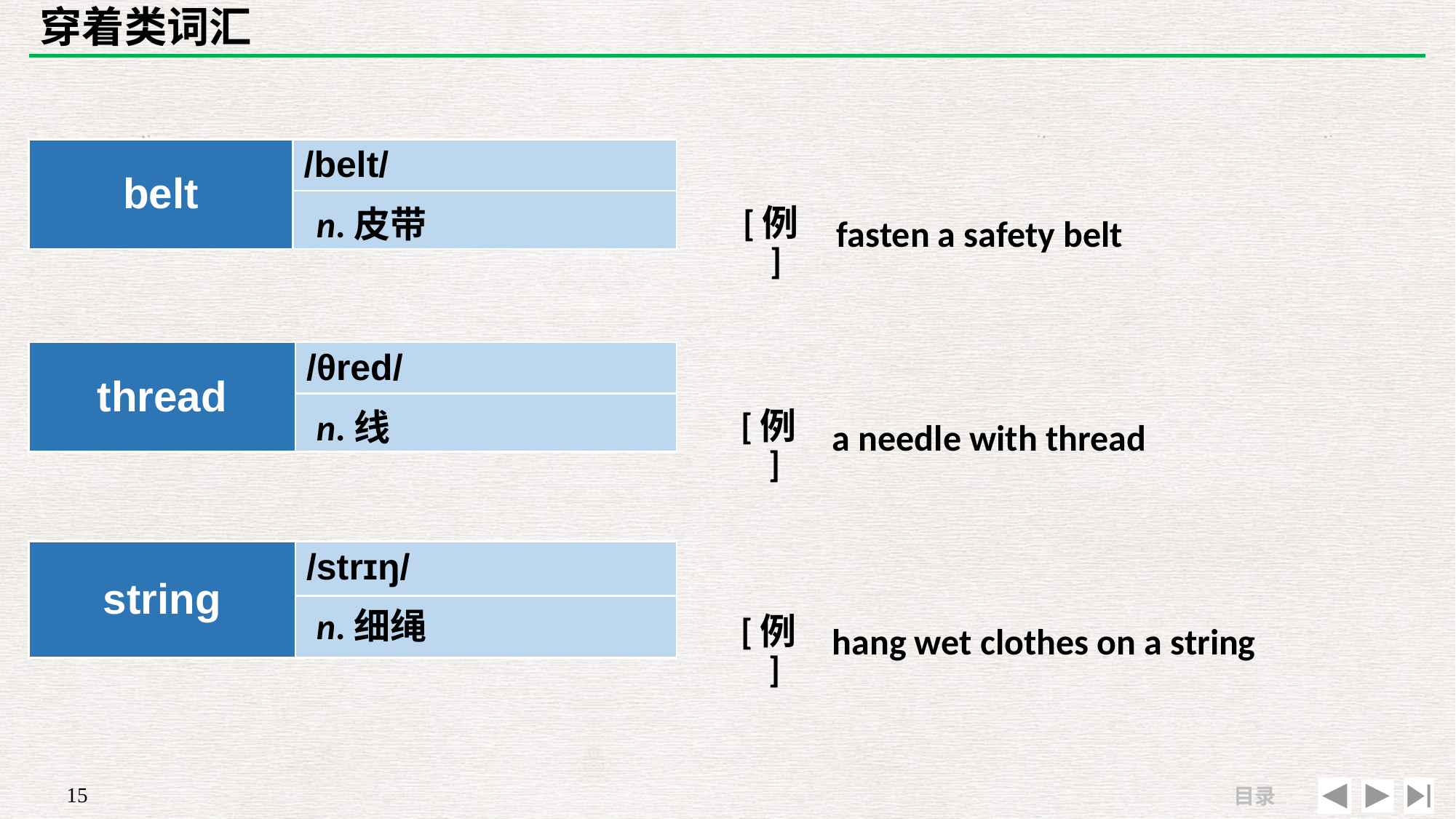

# 穿着类词汇

| belt | /belt/ |
| --- | --- |
|  |  |
|  |  |
| --- | --- |
| [例] | fasten a safety belt |
n.皮带
| thread | /θred/ |
| --- | --- |
|  |  |
|  |  |
| --- | --- |
| [例] | a needle with thread |
n.线
| string | /strɪŋ/ |
| --- | --- |
|  |  |
|  |  |
| --- | --- |
| [例] | hang wet clothes on a string |
n.细绳